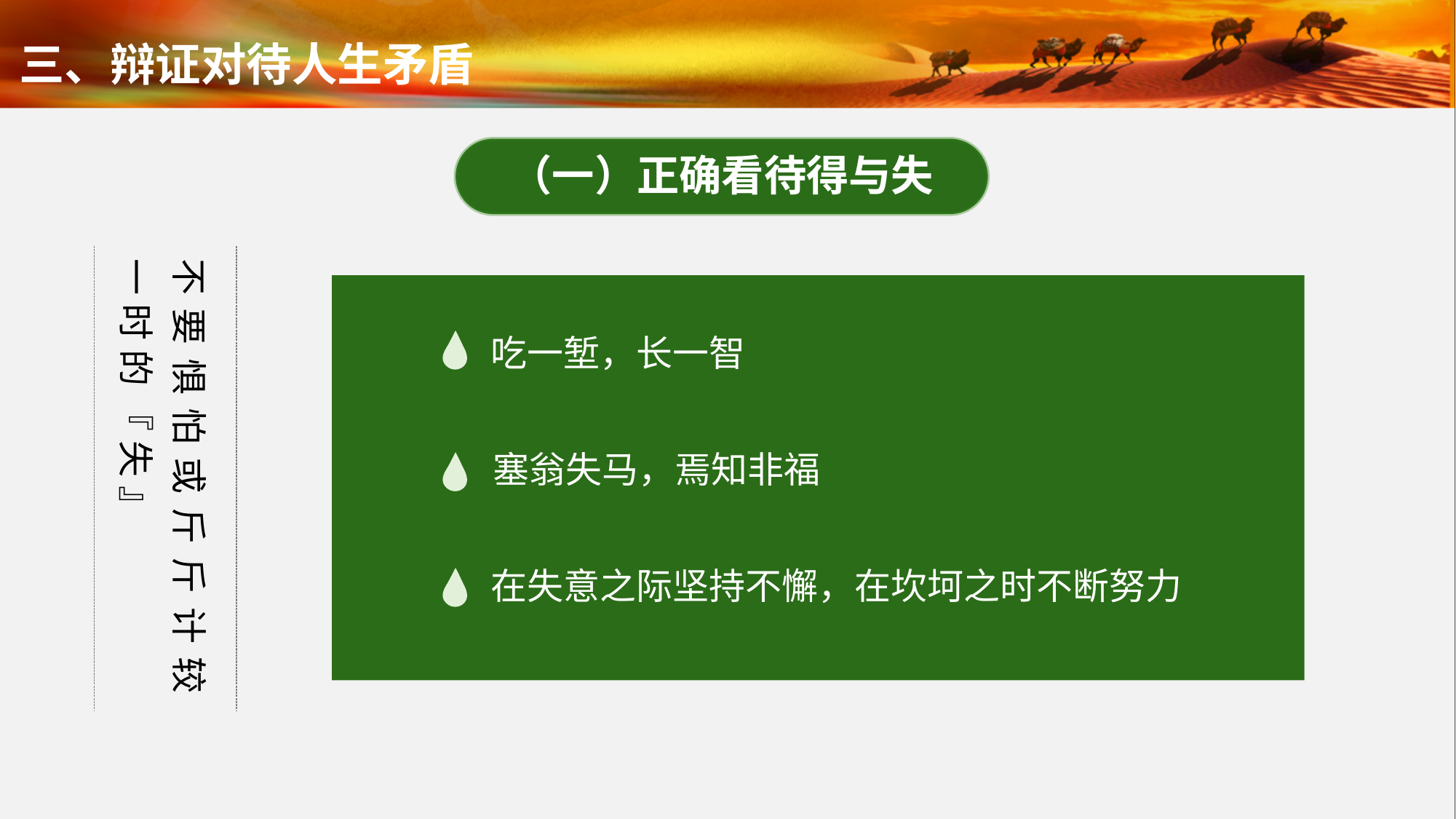

三、辩证对待人生矛盾
（一）正确看待得与失
不要惧怕或斤斤计较一时的『失』

吃一堑，长一智

塞翁失马，焉知非福

在失意之际坚持不懈，在坎坷之时不断努力